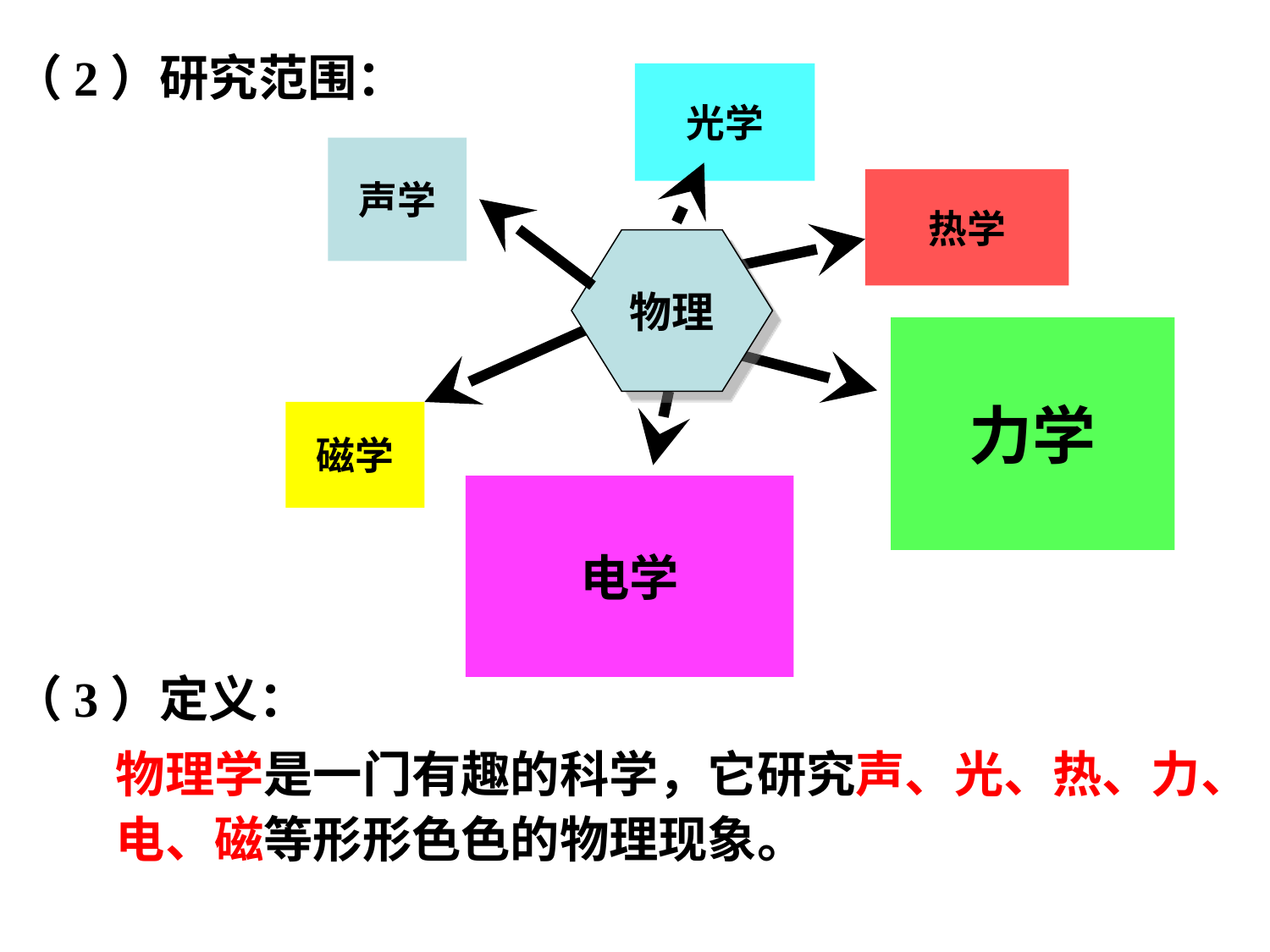

# （2）研究范围：
光学

声学

热学

物理

磁学
力学

电学
（3）定义：
物理学是一门有趣的科学，它研究声、光、热、力、电、磁等形形色色的物理现象。